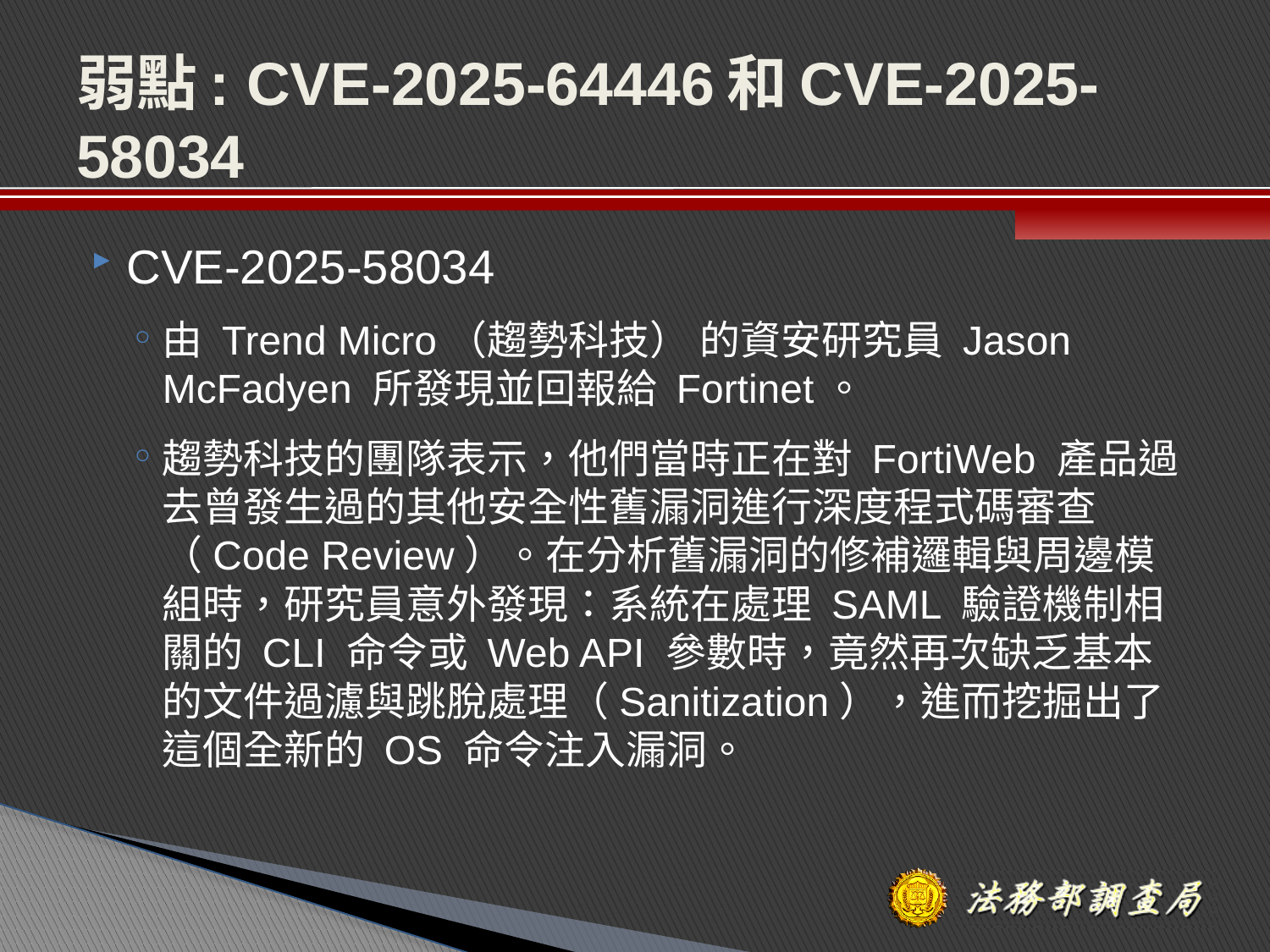

# 弱點: CVE-2025-64446和CVE-2025-58034
CVE-2025-58034
由 Trend Micro（趨勢科技） 的資安研究員 Jason McFadyen 所發現並回報給 Fortinet。
趨勢科技的團隊表示，他們當時正在對 FortiWeb 產品過去曾發生過的其他安全性舊漏洞進行深度程式碼審查（Code Review）。在分析舊漏洞的修補邏輯與周邊模組時，研究員意外發現：系統在處理 SAML 驗證機制相關的 CLI 命令或 Web API 參數時，竟然再次缺乏基本的文件過濾與跳脫處理（Sanitization），進而挖掘出了這個全新的 OS 命令注入漏洞。